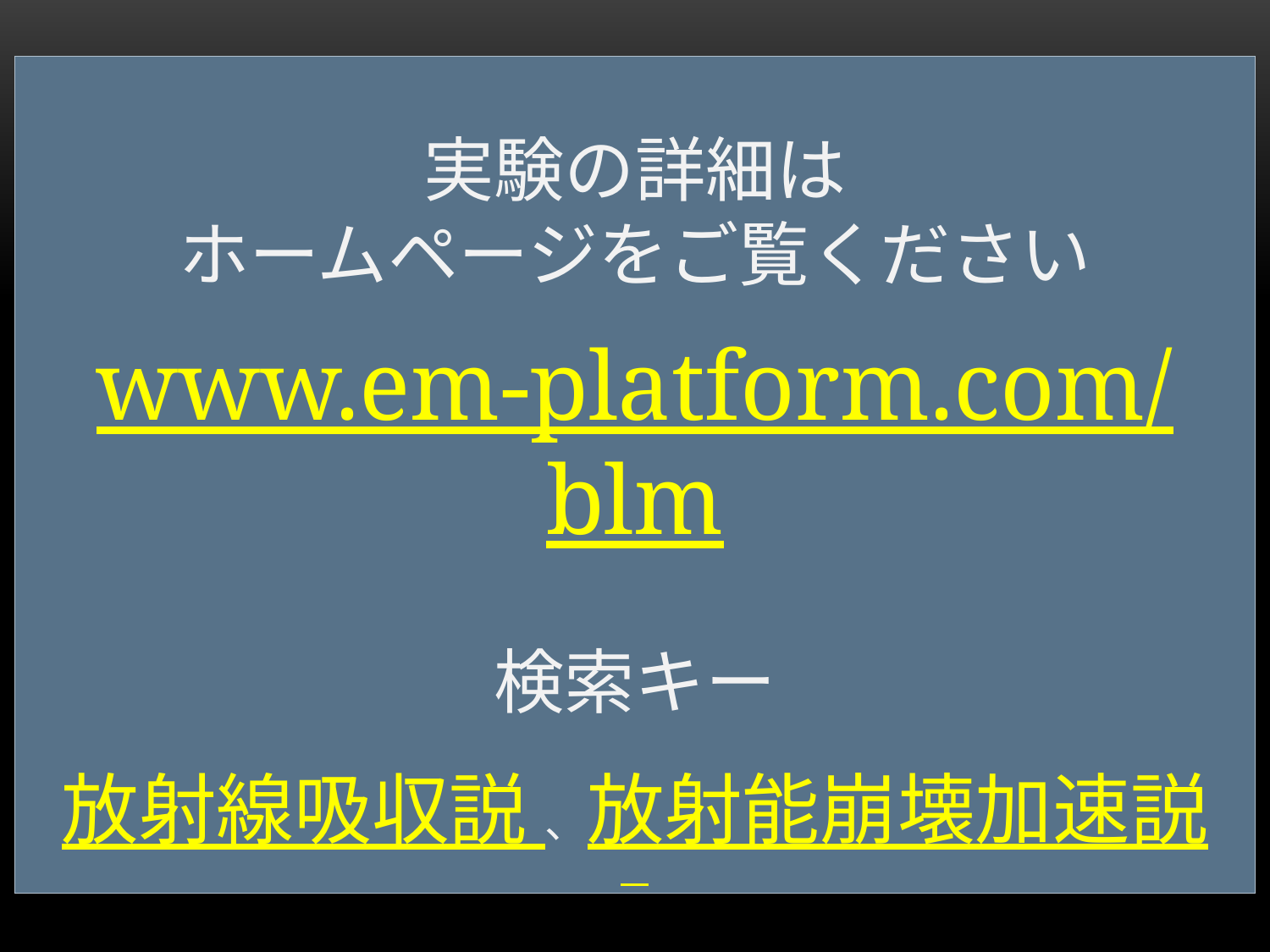

実験の詳細は
ホームページをご覧ください

www.em-platform.com/blm

検索キー

放射線吸収説 、放射能崩壊加速説